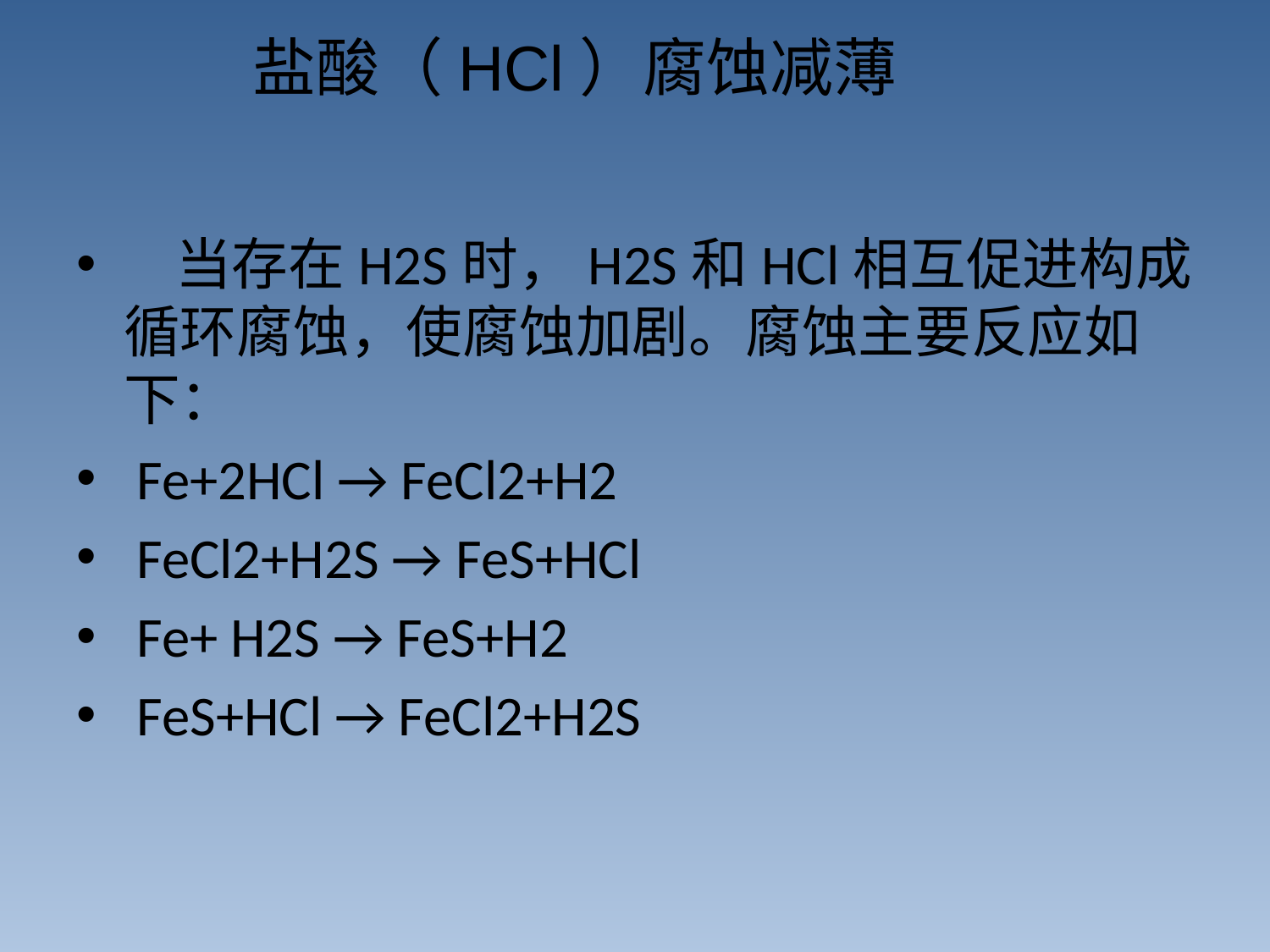

# 盐酸（HCl）腐蚀减薄
   当存在H2S时，H2S和HCl相互促进构成循环腐蚀，使腐蚀加剧。腐蚀主要反应如下：
 Fe+2HCl → FeCl2+H2
 FeCl2+H2S → FeS+HCl
 Fe+ H2S → FeS+H2
 FeS+HCl → FeCl2+H2S